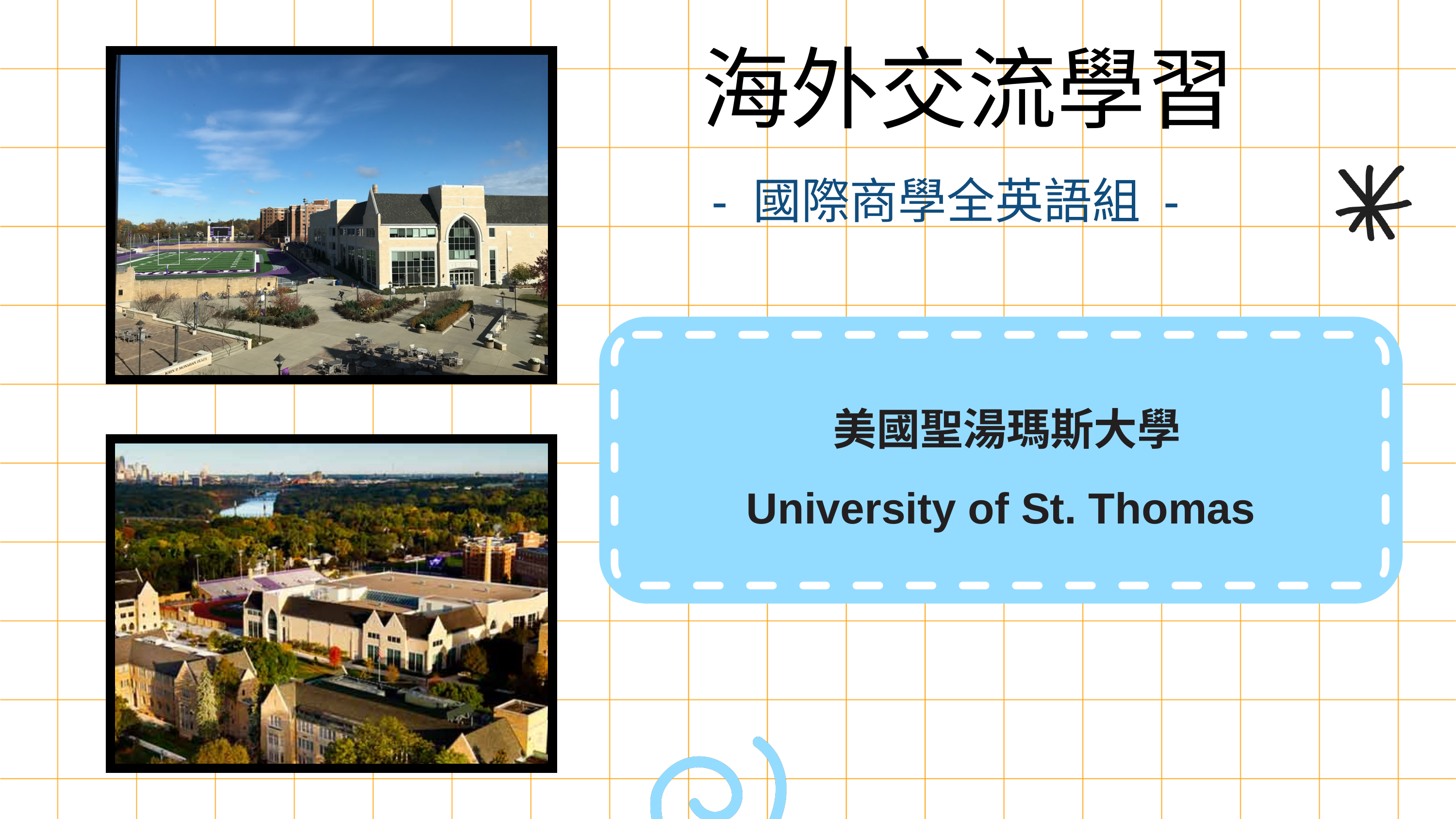

海外交流學習
- 國際商學全英語組 -

美國聖湯瑪斯大學
University of St. Thomas